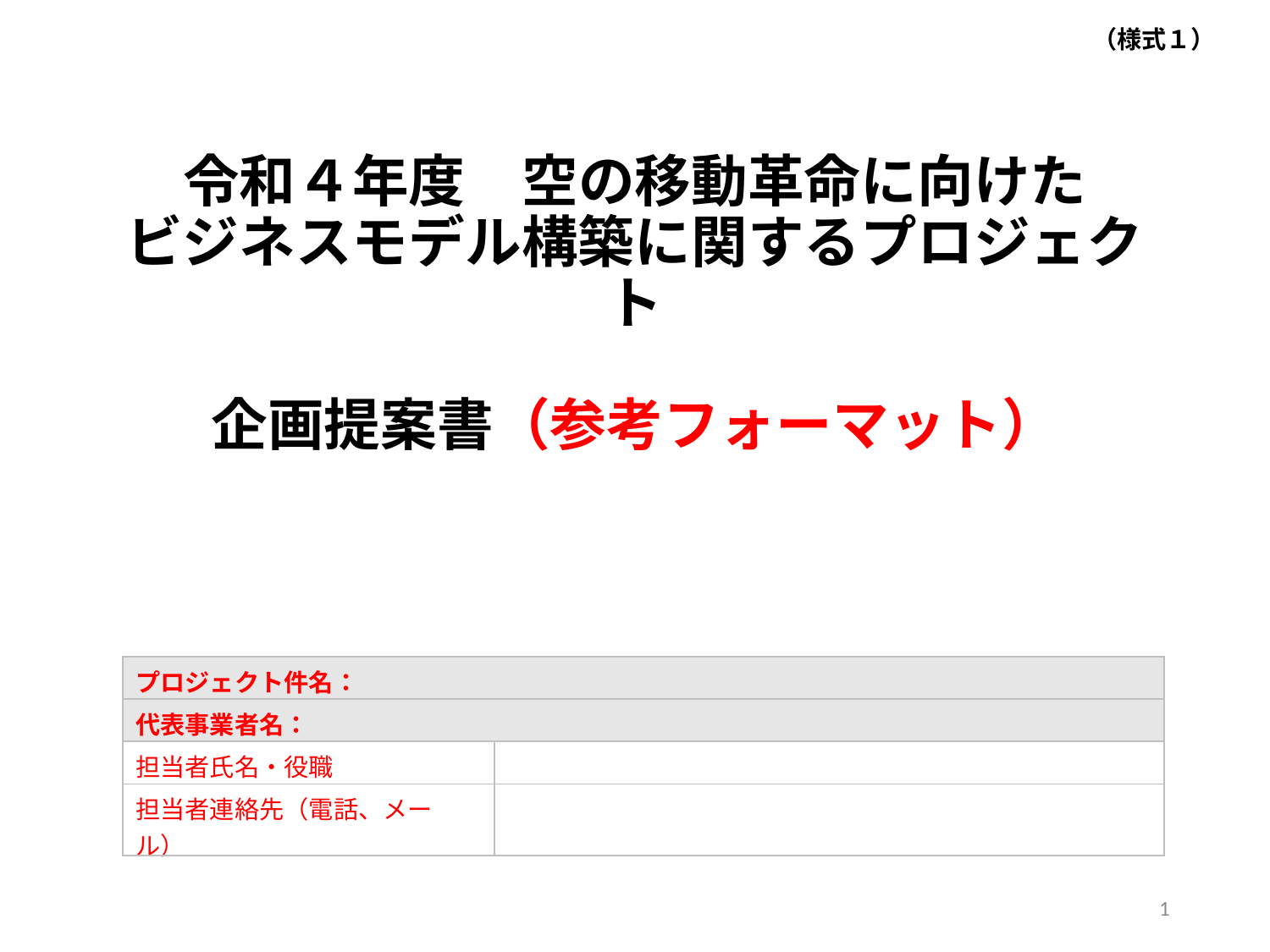

（様式１）
# 令和４年度　空の移動革命に向けた ビジネスモデル構築に関するプロジェクト 企画提案書（参考フォーマット）
| プロジェクト件名： |  |
| --- | --- |
| 代表事業者名： |  |
| 担当者氏名・役職 |  |
| 担当者連絡先（電話、メール） |  |
1